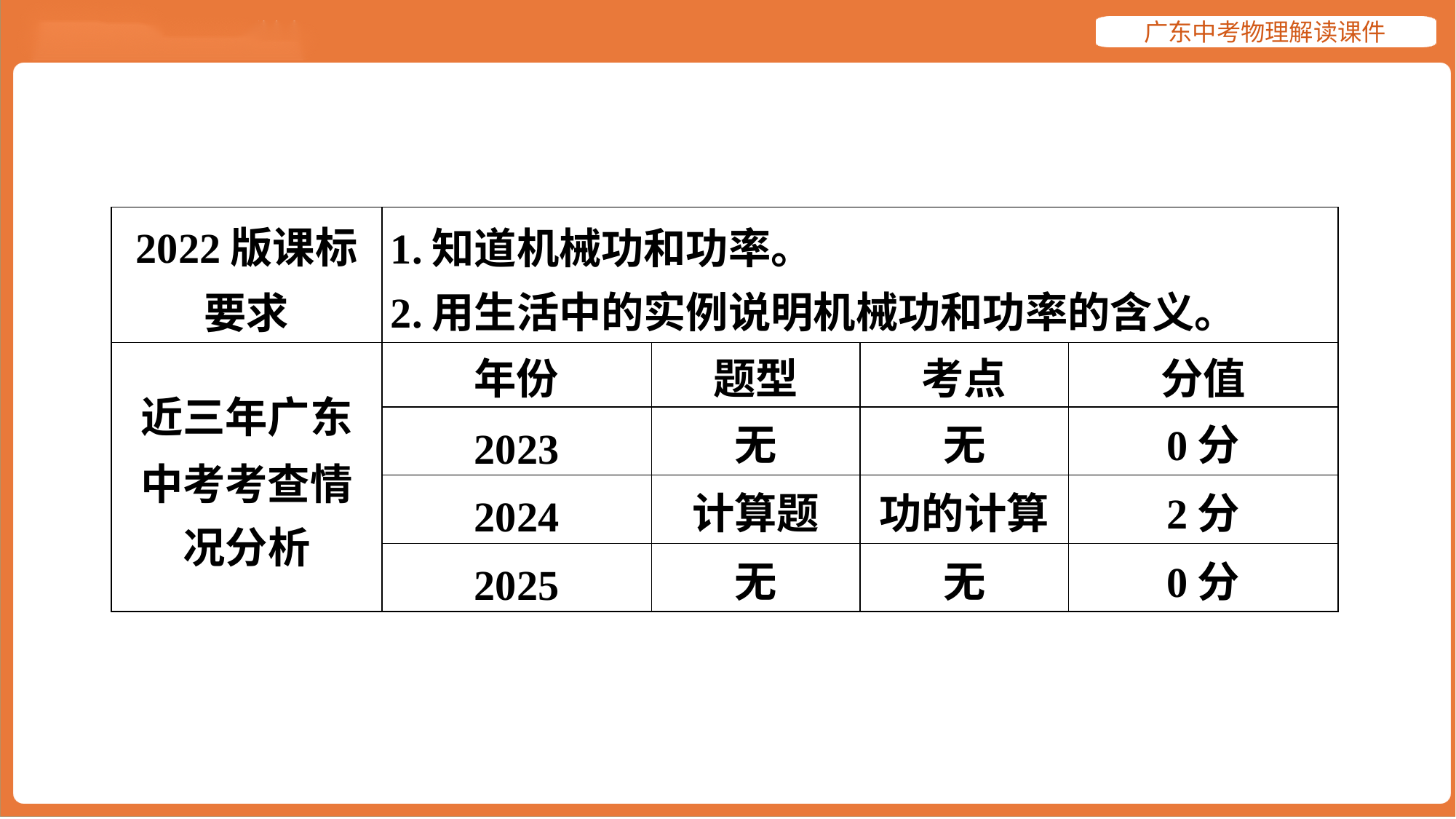

| 2022版课标 要求 | 1.知道机械功和功率。 2.用生活中的实例说明机械功和功率的含义。 |  |  |  |
| --- | --- | --- | --- | --- |
| 近三年广东 中考考查情 况分析 | 年份 | 题型 | 考点 | 分值 |
|  | 2023 | 无 | 无 | 0分 |
|  | 2024 | 计算题 | 功的计算 | 2分 |
|  | 2025 | 无 | 无 | 0分 |